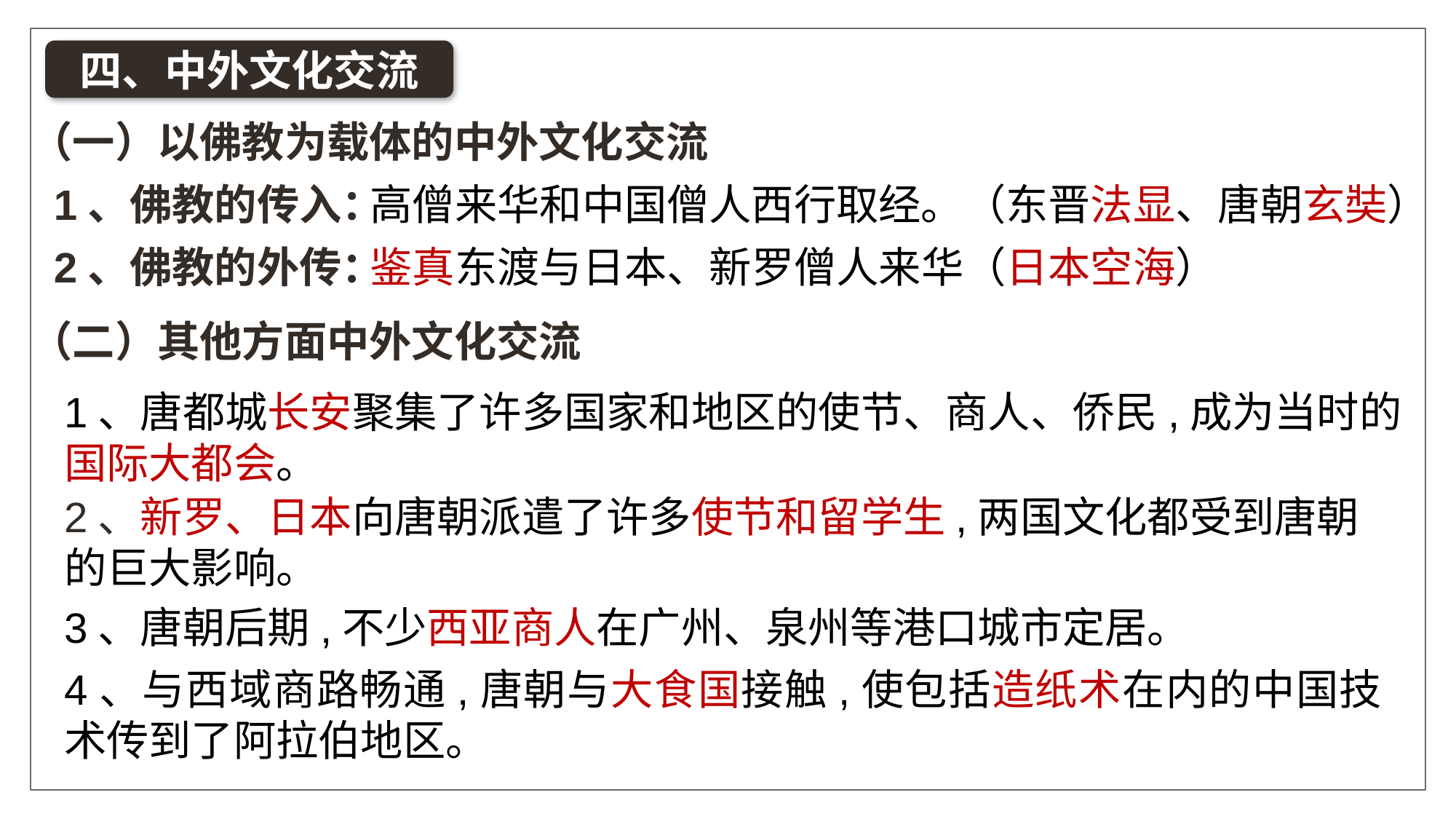

四、中外文化交流
（一）以佛教为载体的中外文化交流
1、佛教的传入：
高僧来华和中国僧人西行取经。（东晋法显、唐朝玄奘）
2、佛教的外传：
鉴真东渡与日本、新罗僧人来华（日本空海）
（二）其他方面中外文化交流
1、唐都城长安聚集了许多国家和地区的使节、商人、侨民,成为当时的国际大都会。
2、新罗、日本向唐朝派遣了许多使节和留学生,两国文化都受到唐朝的巨大影响。
3、唐朝后期,不少西亚商人在广州、泉州等港口城市定居。
4、与西域商路畅通,唐朝与大食国接触,使包括造纸术在内的中国技术传到了阿拉伯地区。